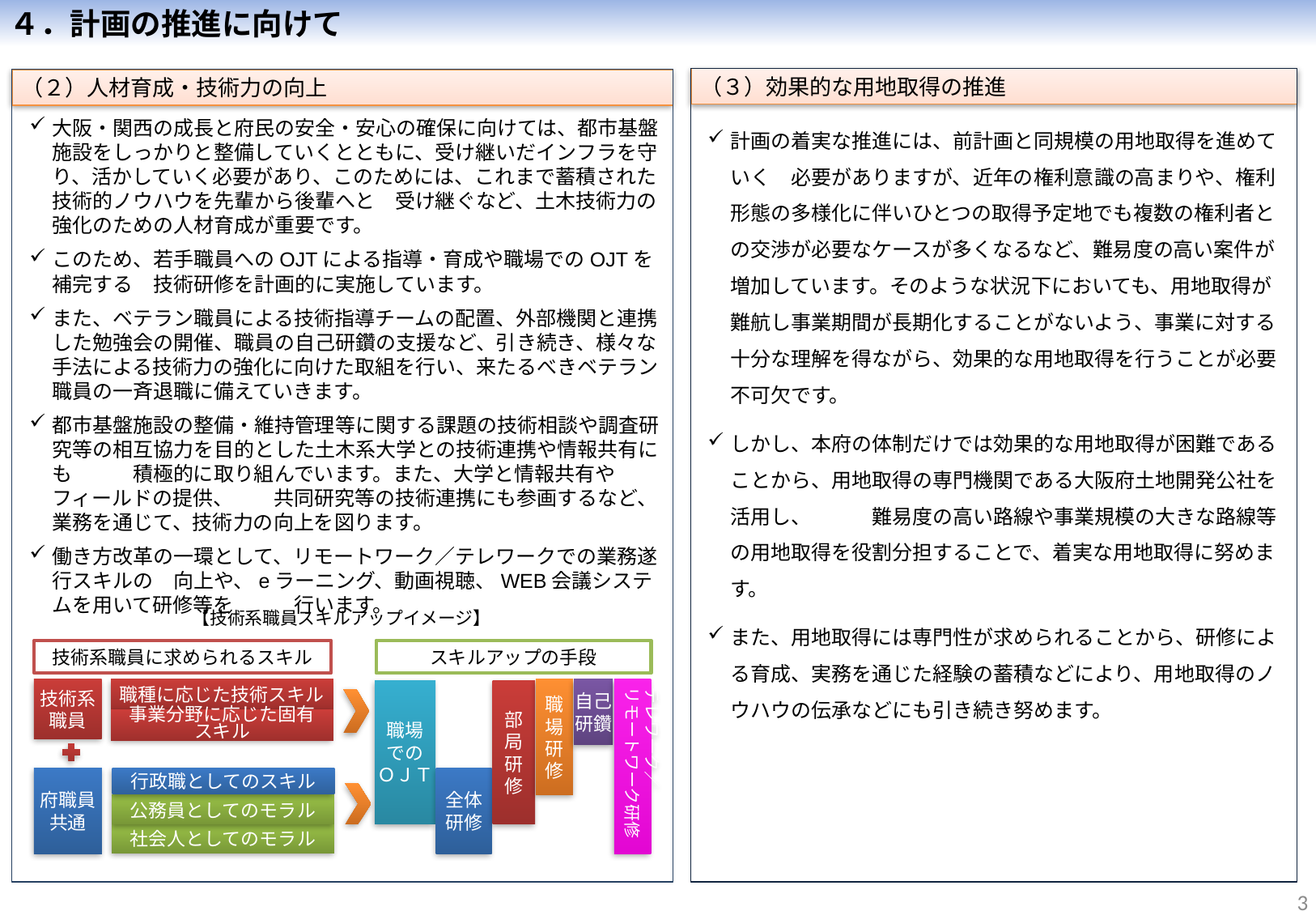

４．計画の推進に向けて

（３）効果的な用地取得の推進

（２）人材育成・技術力の向上
大阪・関西の成長と府民の安全・安心の確保に向けては、都市基盤施設をしっかりと整備していくとともに、受け継いだインフラを守り、活かしていく必要があり、このためには、これまで蓄積された技術的ノウハウを先輩から後輩へと　受け継ぐなど、土木技術力の強化のための人材育成が重要です。
このため、若手職員へのOJTによる指導・育成や職場でのOJTを補完する　技術研修を計画的に実施しています。
また、ベテラン職員による技術指導チームの配置、外部機関と連携した勉強会の開催、職員の自己研鑽の支援など、引き続き、様々な手法による技術力の強化に向けた取組を行い、来たるべきベテラン職員の一斉退職に備えていきます。
都市基盤施設の整備・維持管理等に関する課題の技術相談や調査研究等の相互協力を目的とした土木系大学との技術連携や情報共有にも　　　積極的に取り組んでいます。また、大学と情報共有やフィールドの提供、　　共同研究等の技術連携にも参画するなど、業務を通じて、技術力の向上を図ります。
働き方改革の一環として、リモートワーク／テレワークでの業務遂行スキルの　向上や、eラーニング、動画視聴、WEB会議システムを用いて研修等を　　　行います。
計画の着実な推進には、前計画と同規模の用地取得を進めていく　必要がありますが、近年の権利意識の高まりや、権利形態の多様化に伴いひとつの取得予定地でも複数の権利者との交渉が必要なケースが多くなるなど、難易度の高い案件が増加しています。そのような状況下においても、用地取得が難航し事業期間が長期化することがないよう、事業に対する十分な理解を得ながら、効果的な用地取得を行うことが必要不可欠です。

しかし、本府の体制だけでは効果的な用地取得が困難であることから、用地取得の専門機関である大阪府土地開発公社を活用し、　　　難易度の高い路線や事業規模の大きな路線等の用地取得を役割分担することで、着実な用地取得に努めます。

また、用地取得には専門性が求められることから、研修による育成、実務を通じた経験の蓄積などにより、用地取得のノウハウの伝承などにも引き続き努めます。
【技術系職員スキルアップイメージ】
技術系職員に求められるスキル
スキルアップの手段
技術系
職員
職種に応じた技術スキル
職
場
研
修
自己研鑽
部
局
研
修
職場
での
ＯＪＴ

事業分野に応じた固有
スキル

全体
研修
府職員
共通
行政職としてのスキル

公務員としてのモラル
社会人としてのモラル
 テレワーク／
 リモートワーク研修
3